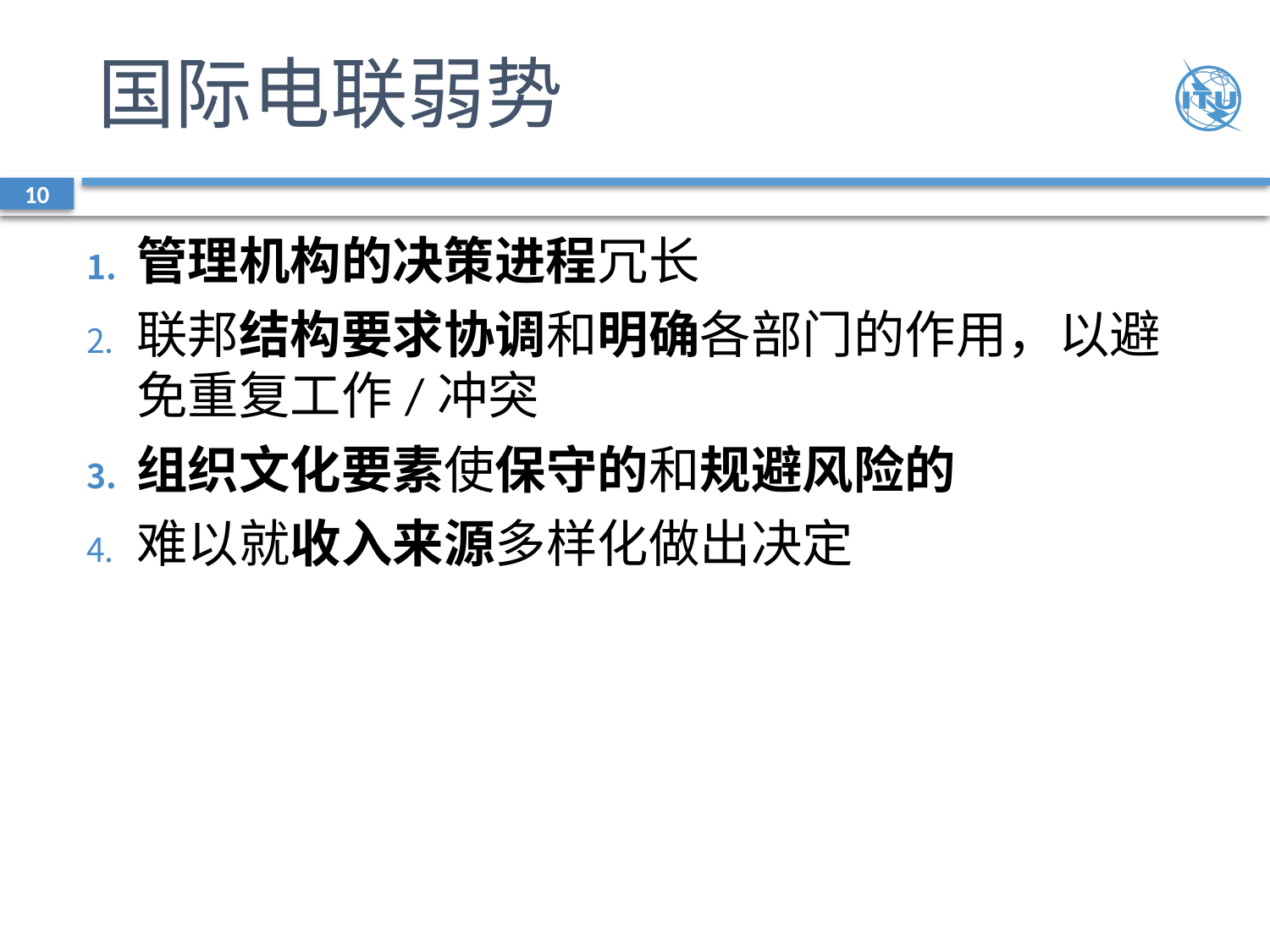

# 国际电联弱势
10
管理机构的决策进程冗长
联邦结构要求协调和明确各部门的作用，以避免重复工作/冲突
组织文化要素使保守的和规避风险的
难以就收入来源多样化做出决定